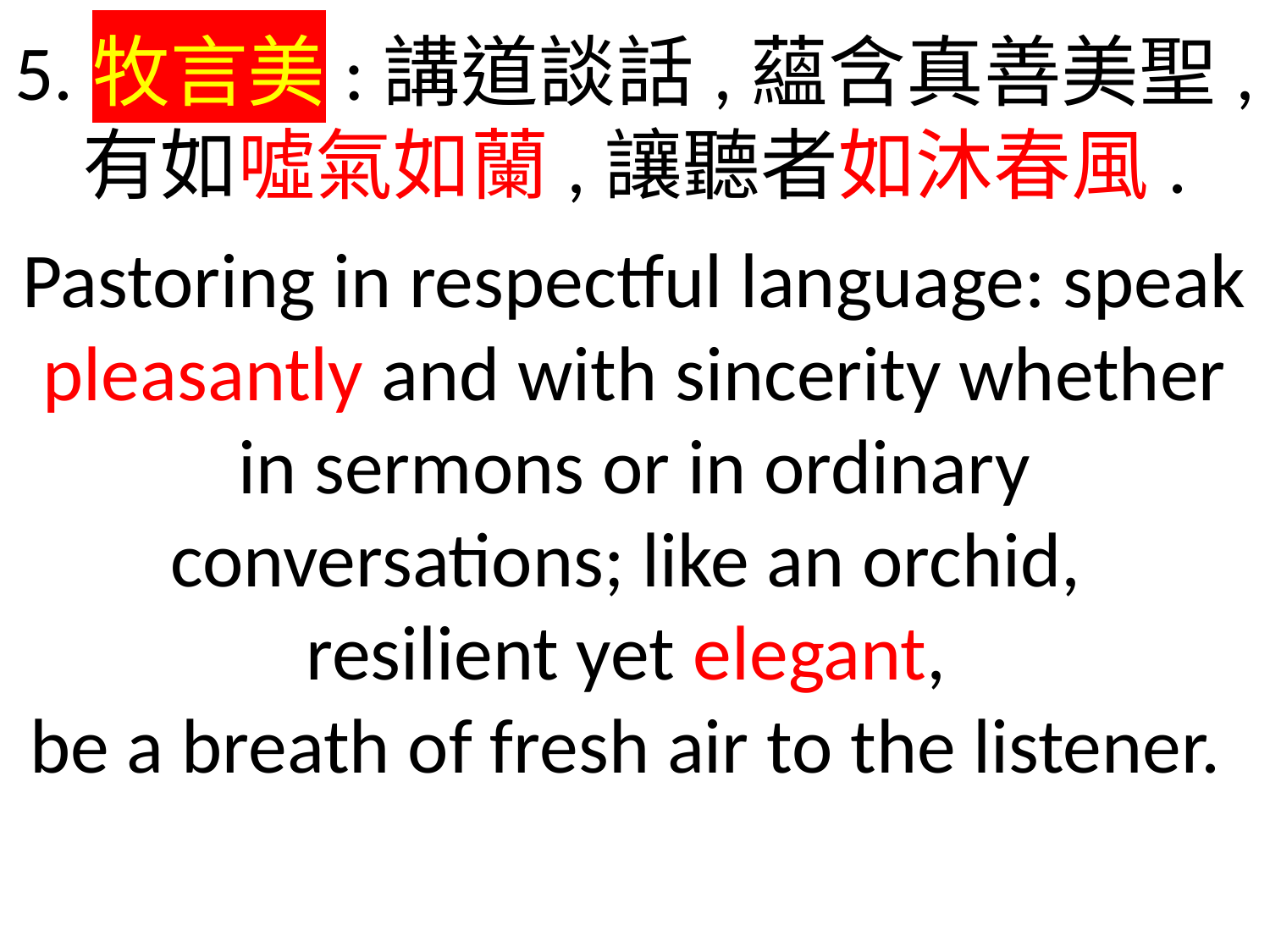

5.牧言美:講道談話,蘊含真善美聖,
有如噓氣如蘭,讓聽者如沐春風.
Pastoring in respectful language: speak pleasantly and with sincerity whether in sermons or in ordinary conversations; like an orchid,
resilient yet elegant,
be a breath of fresh air to the listener.